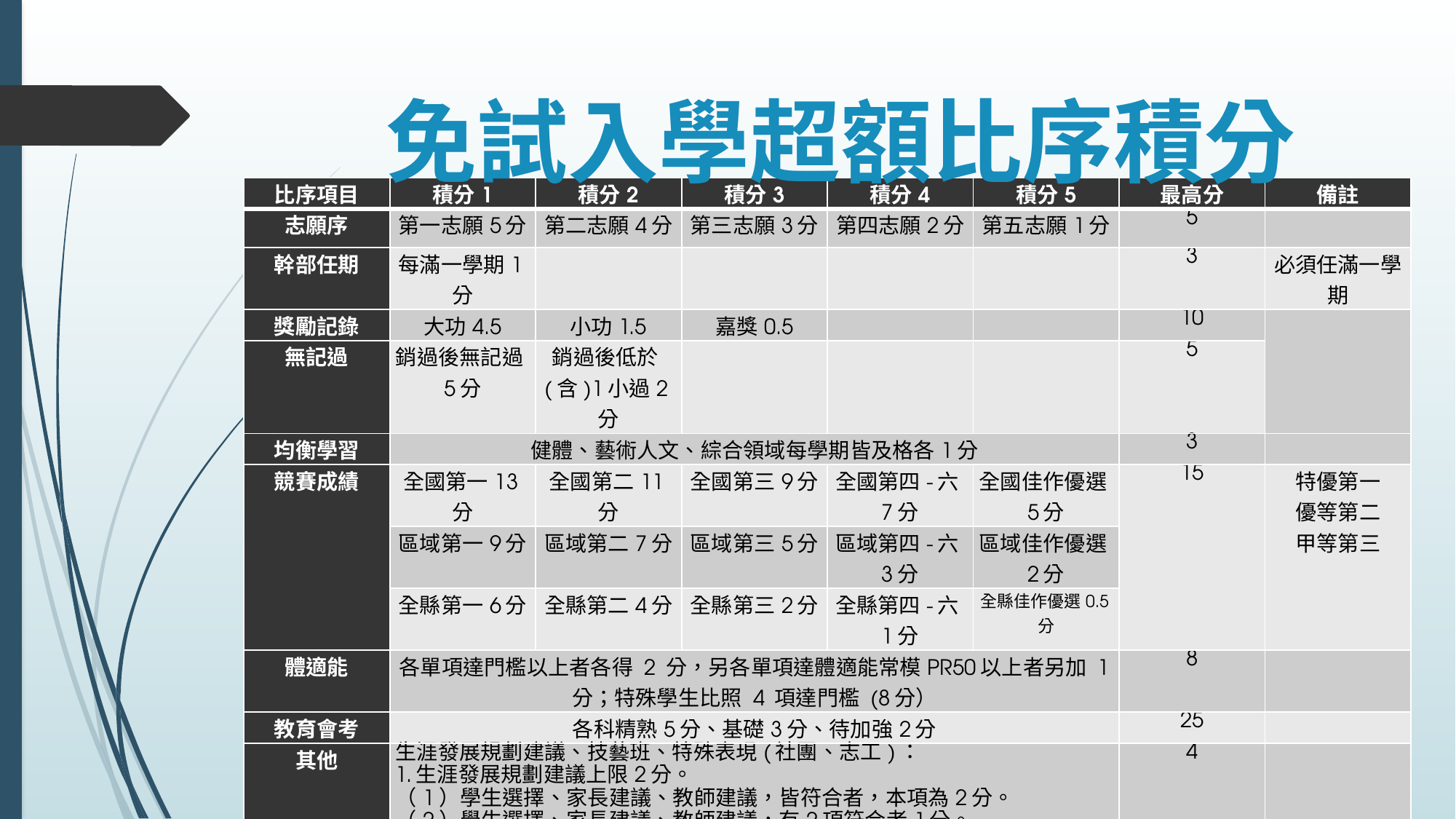

免試入學超額比序積分
| 比序項目 | 積分1 | 積分2 | 積分3 | 積分4 | 積分5 | 最高分 | 備註 |
| --- | --- | --- | --- | --- | --- | --- | --- |
| 志願序 | 第一志願5分 | 第二志願4分 | 第三志願3分 | 第四志願2分 | 第五志願1分 | 5 |  |
| 幹部任期 | 每滿一學期1分 |  |  |  |  | 3 | 必須任滿一學期 |
| 獎勵記錄 | 大功4.5 | 小功1.5 | 嘉獎0.5 |  |  | 10 |  |
| 無記過 | 銷過後無記過5分 | 銷過後低於(含)1小過2分 |  |  |  | 5 |  |
| 均衡學習 | 健體、藝術人文、綜合領域每學期皆及格各1分 |  |  |  |  | 3 |  |
| 競賽成績 | 全國第一13分 | 全國第二11分 | 全國第三9分 | 全國第四-六7分 | 全國佳作優選5分 | 15 | 特優第一 優等第二 甲等第三 |
|  | 區域第一9分 | 區域第二7分 | 區域第三5分 | 區域第四-六3分 | 區域佳作優選2分 |  |  |
|  | 全縣第一6分 | 全縣第二4分 | 全縣第三2分 | 全縣第四-六1分 | 全縣佳作優選0.5分 |  |  |
| 體適能 | 各單項達門檻以上者各得 2 分，另各單項達體適能常模PR50以上者另加 1 分；特殊學生比照 4 項達門檻 (8分） |  |  |  |  | 8 |  |
| 教育會考 | 各科精熟5分、基礎3分、待加強2分 |  |  |  |  | 25 |  |
| 其他 | 生涯發展規劃建議、技藝班、特殊表現(社團、志工)： 1.生涯發展規劃建議上限2分。 （1）學生選擇、家長建議、教師建議，皆符合者，本項為2分。 （2）學生選擇、家長建議、教師建議，有2項符合者1分。 2.於技藝班修業滿一學期且成績合格者1分。 3.社團上限2分：學校內社團課以及特殊班級皆算社團課。 4.志工上限2分：志工類別及計分。 |  |  |  |  | 4 |  |
| 總分 |  |  |  |  |  | 78 |  |